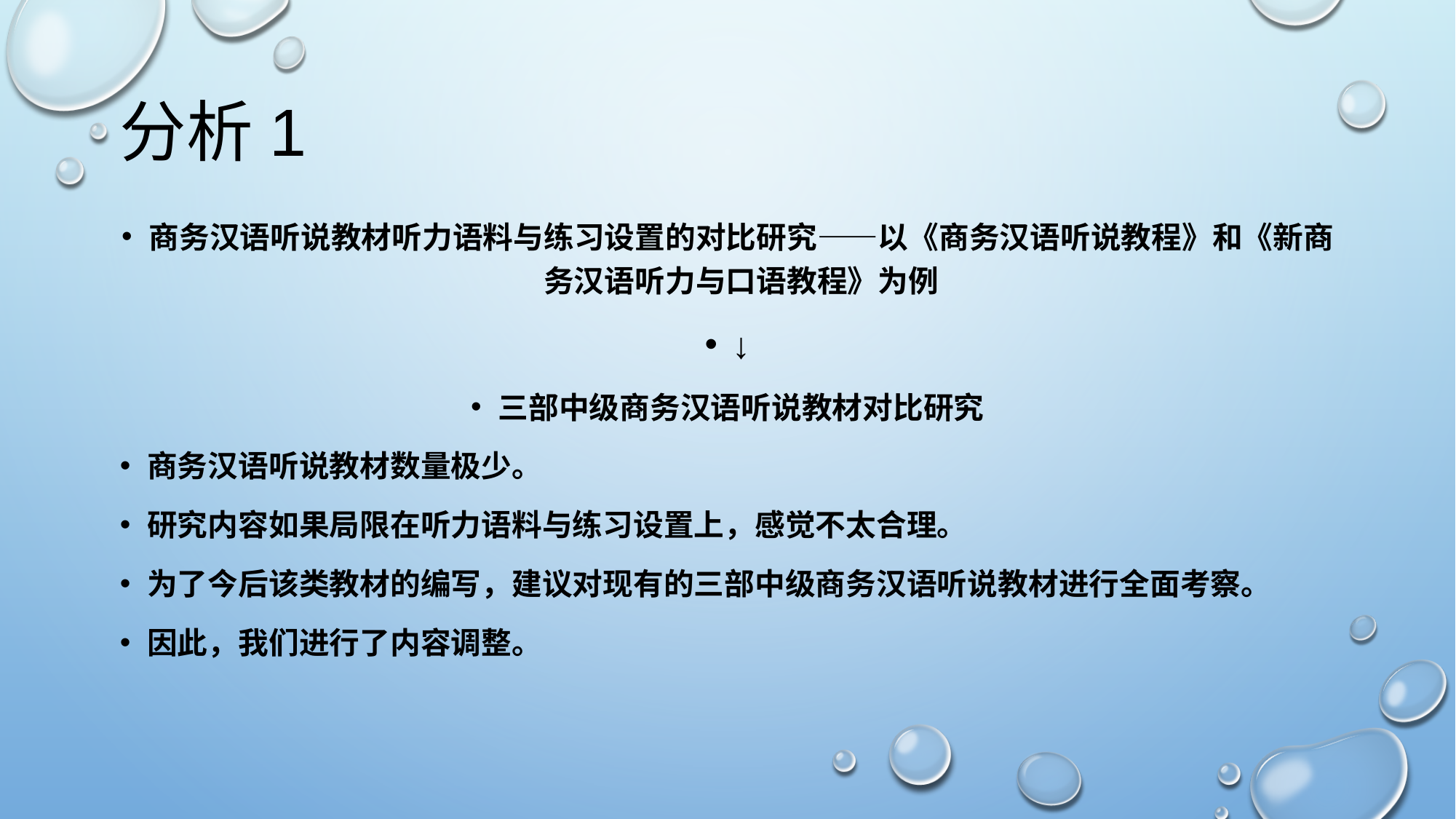

# 分析1
商务汉语听说教材听力语料与练习设置的对比研究——以《商务汉语听说教程》和《新商务汉语听力与口语教程》为例
↓
三部中级商务汉语听说教材对比研究
商务汉语听说教材数量极少。
研究内容如果局限在听力语料与练习设置上，感觉不太合理。
为了今后该类教材的编写，建议对现有的三部中级商务汉语听说教材进行全面考察。
因此，我们进行了内容调整。